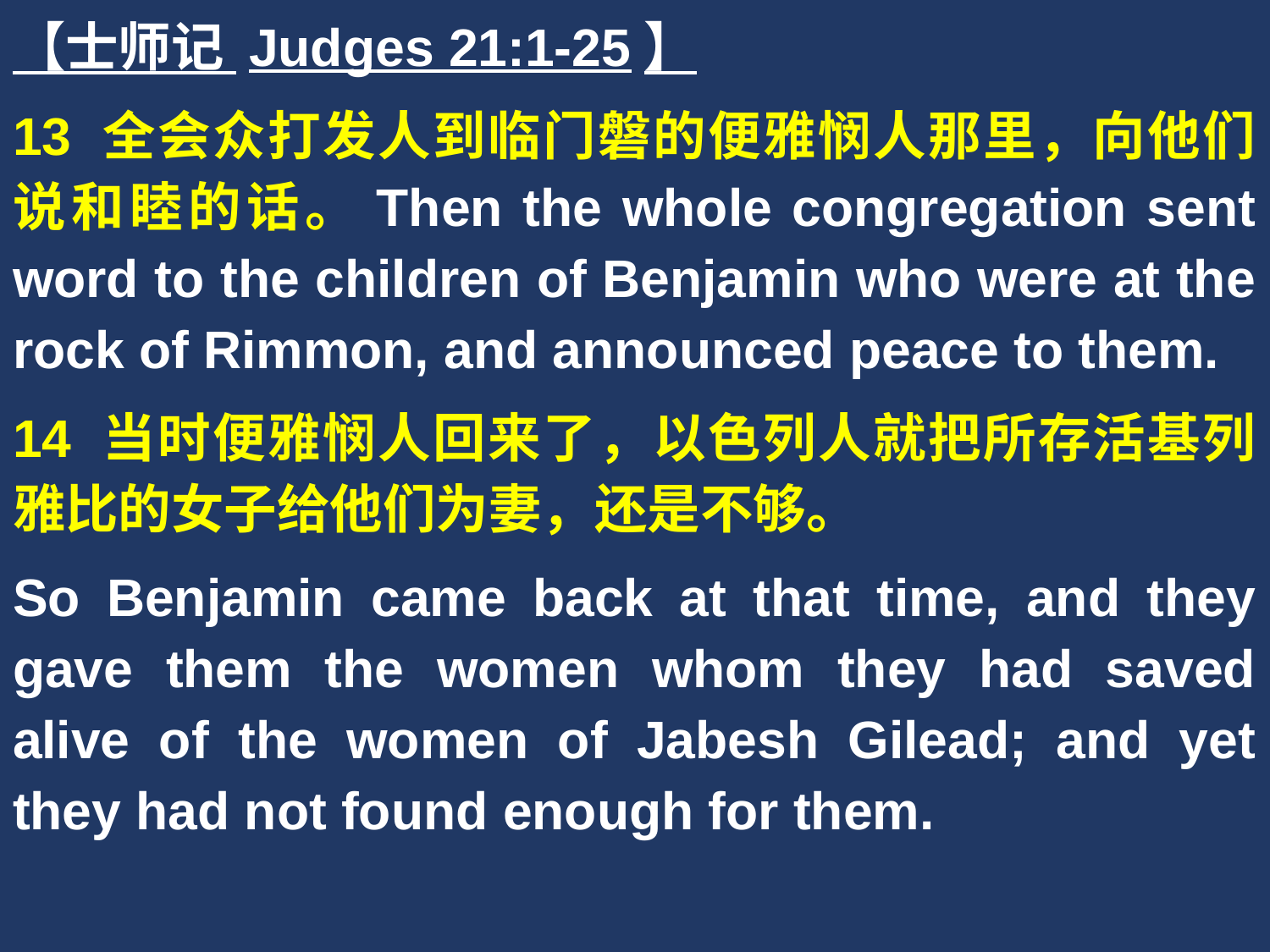

【士师记 Judges 21:1-25】
13 全会众打发人到临门磐的便雅悯人那里，向他们说和睦的话。Then the whole congregation sent word to the children of Benjamin who were at the rock of Rimmon, and announced peace to them.
14 当时便雅悯人回来了，以色列人就把所存活基列雅比的女子给他们为妻，还是不够。
So Benjamin came back at that time, and they gave them the women whom they had saved alive of the women of Jabesh Gilead; and yet they had not found enough for them.